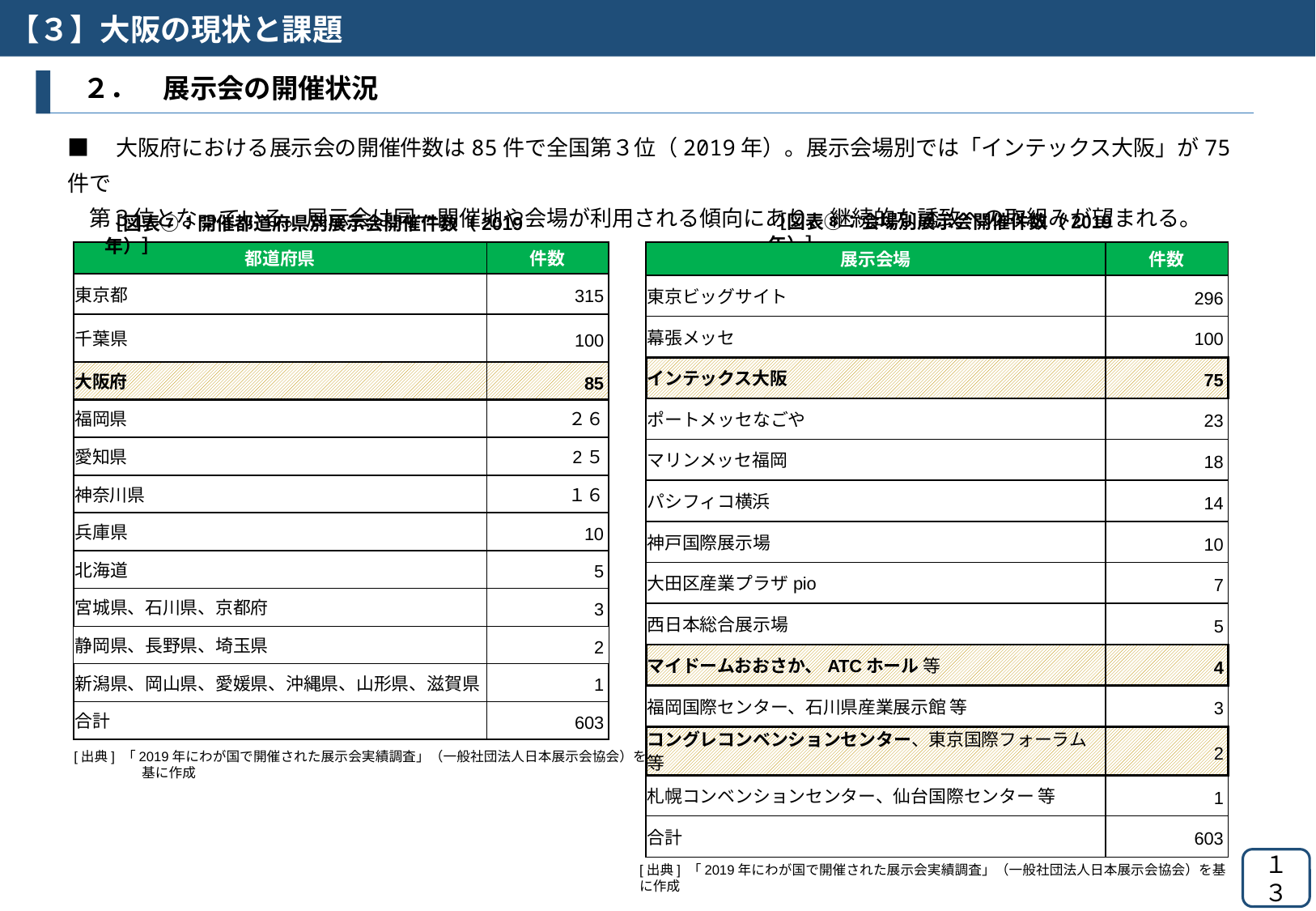

【３】大阪の現状と課題
　２．　展示会の開催状況

■　大阪府における展示会の開催件数は85件で全国第３位（2019年）。展示会場別では「インテックス大阪」が75件で
　第３位となっている。展示会は同一開催地や会場が利用される傾向にあり、継続的な誘致への取組みが望まれる。
［図表⑧：会場別展示会開催件数（2019年）］
［図表⑦：開催都道府県別展示会開催件数（2019年）］
| 都道府県 | 件数 |
| --- | --- |
| 東京都 | 315 |
| 千葉県 | 100 |
| 大阪府 | 85 |
| 福岡県 | ２６ |
| 愛知県 | 2５ |
| 神奈川県 | １６ |
| 兵庫県 | 10 |
| 北海道 | 5 |
| 宮城県、石川県、京都府 | 3 |
| 静岡県、長野県、埼玉県 | 2 |
| 新潟県、岡山県、愛媛県、沖縄県、山形県、滋賀県 | 1 |
| 合計 | 603 |
| 展示会場 | 件数 |
| --- | --- |
| 東京ビッグサイト | 296 |
| 幕張メッセ | 100 |
| インテックス大阪 | 75 |
| ポートメッセなごや | 23 |
| マリンメッセ福岡 | 18 |
| パシフィコ横浜 | 14 |
| 神戸国際展示場 | 10 |
| 大田区産業プラザpio | 7 |
| 西日本総合展示場 | 5 |
| マイドームおおさか、ATCホール 等 | 4 |
| 福岡国際センター、石川県産業展示館 等 | 3 |
| コングレコンベンションセンター、東京国際フォーラム 等 | 2 |
| 札幌コンベンションセンター、仙台国際センター 等 | 1 |
| 合計 | 603 |
[出典] 「2019年にわが国で開催された展示会実績調査」（一般社団法人日本展示会協会）を
　　　　　基に作成
１３
[出典] 「2019年にわが国で開催された展示会実績調査」（一般社団法人日本展示会協会）を基に作成